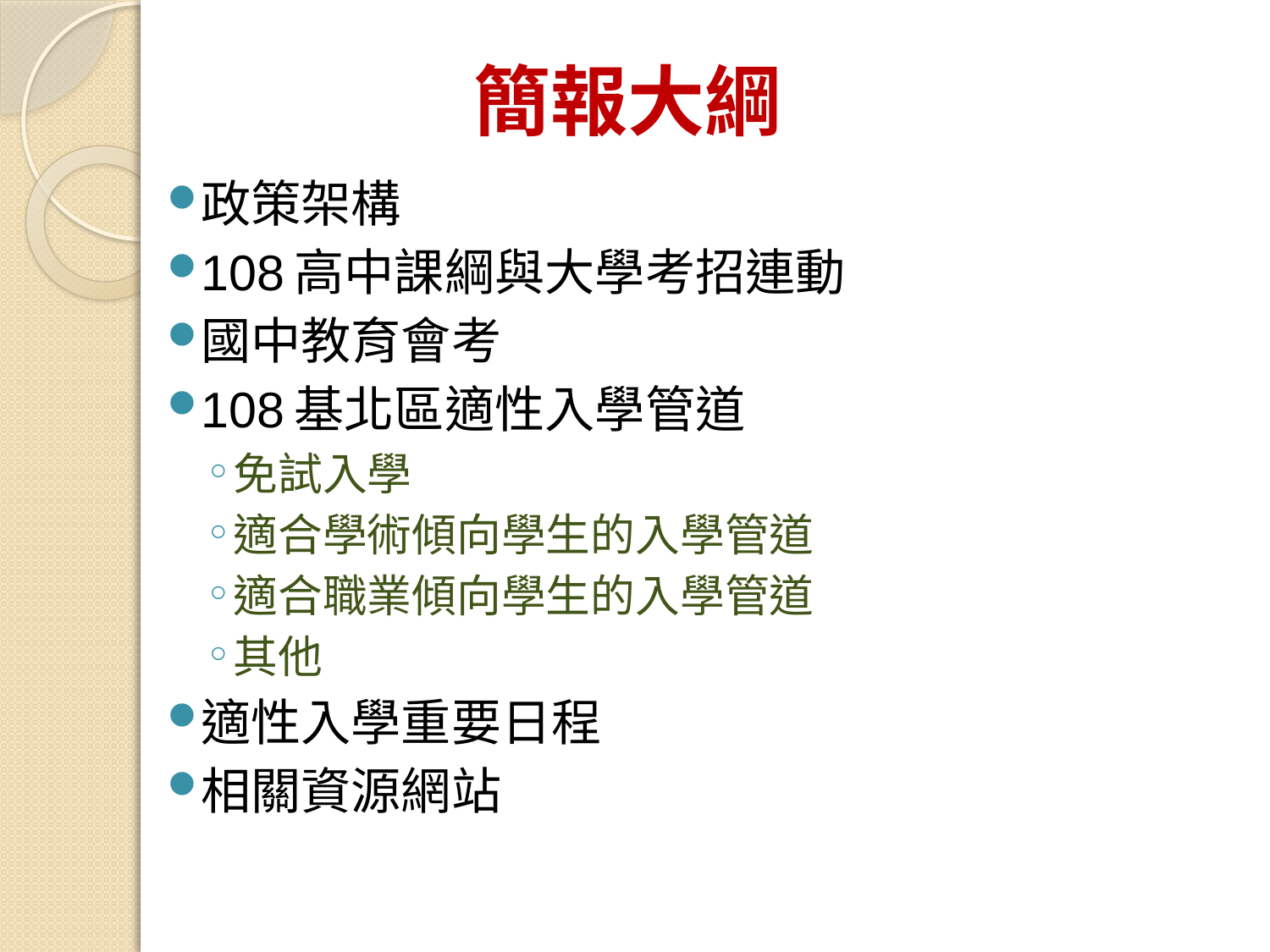

# 簡報大綱
政策架構
108高中課綱與大學考招連動
國中教育會考
108基北區適性入學管道
免試入學
適合學術傾向學生的入學管道
適合職業傾向學生的入學管道
其他
適性入學重要日程
相關資源網站